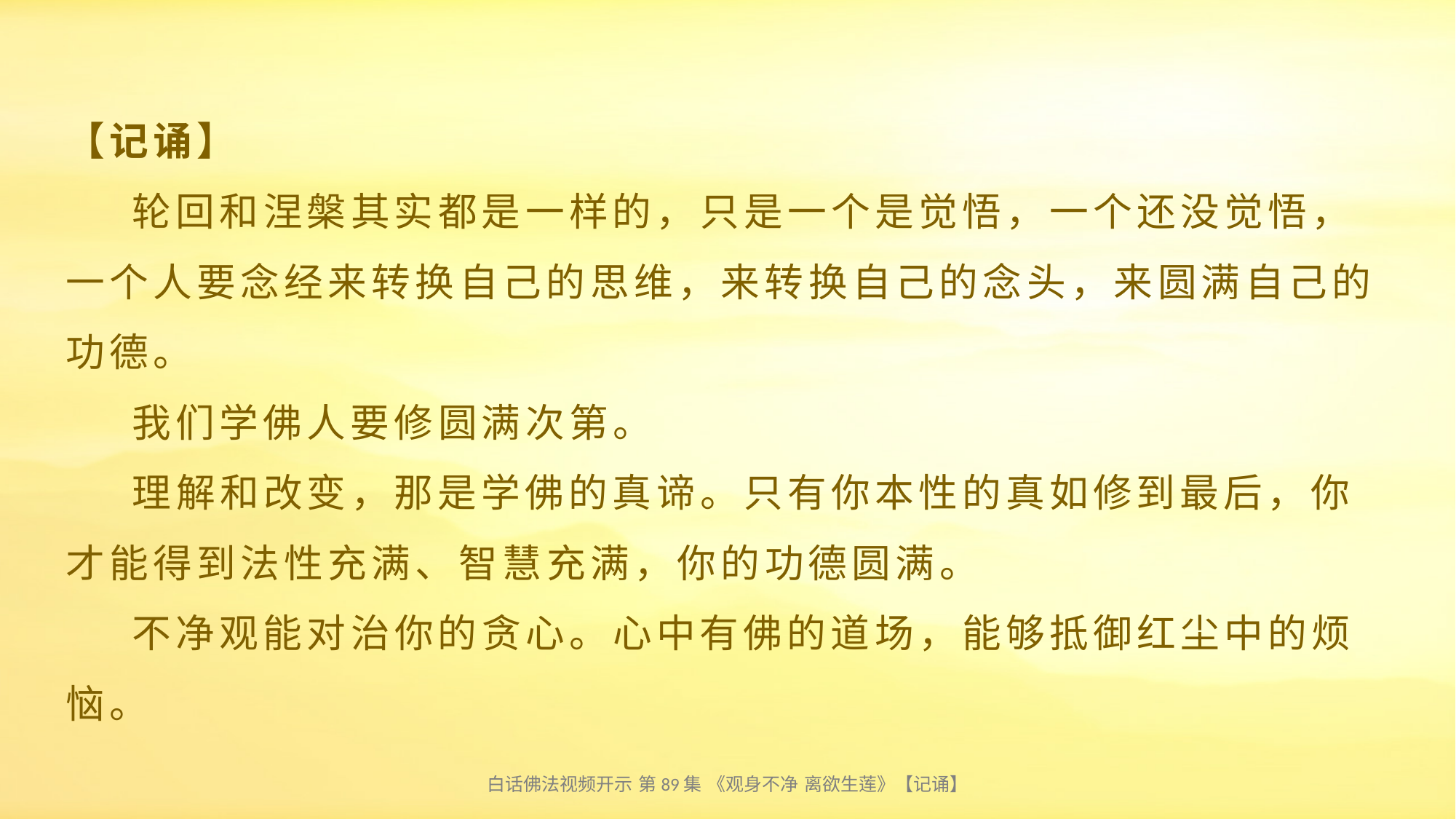

# 【记诵】 轮回和涅槃其实都是一样的，只是一个是觉悟，一个还没觉悟，一个人要念经来转换自己的思维，来转换自己的念头，来圆满自己的功德。 我们学佛人要修圆满次第。 理解和改变，那是学佛的真谛。只有你本性的真如修到最后，你才能得到法性充满、智慧充满，你的功德圆满。 不净观能对治你的贪心。心中有佛的道场，能够抵御红尘中的烦恼。
白话佛法视频开示 第89集 《观身不净 离欲生莲》【记诵】